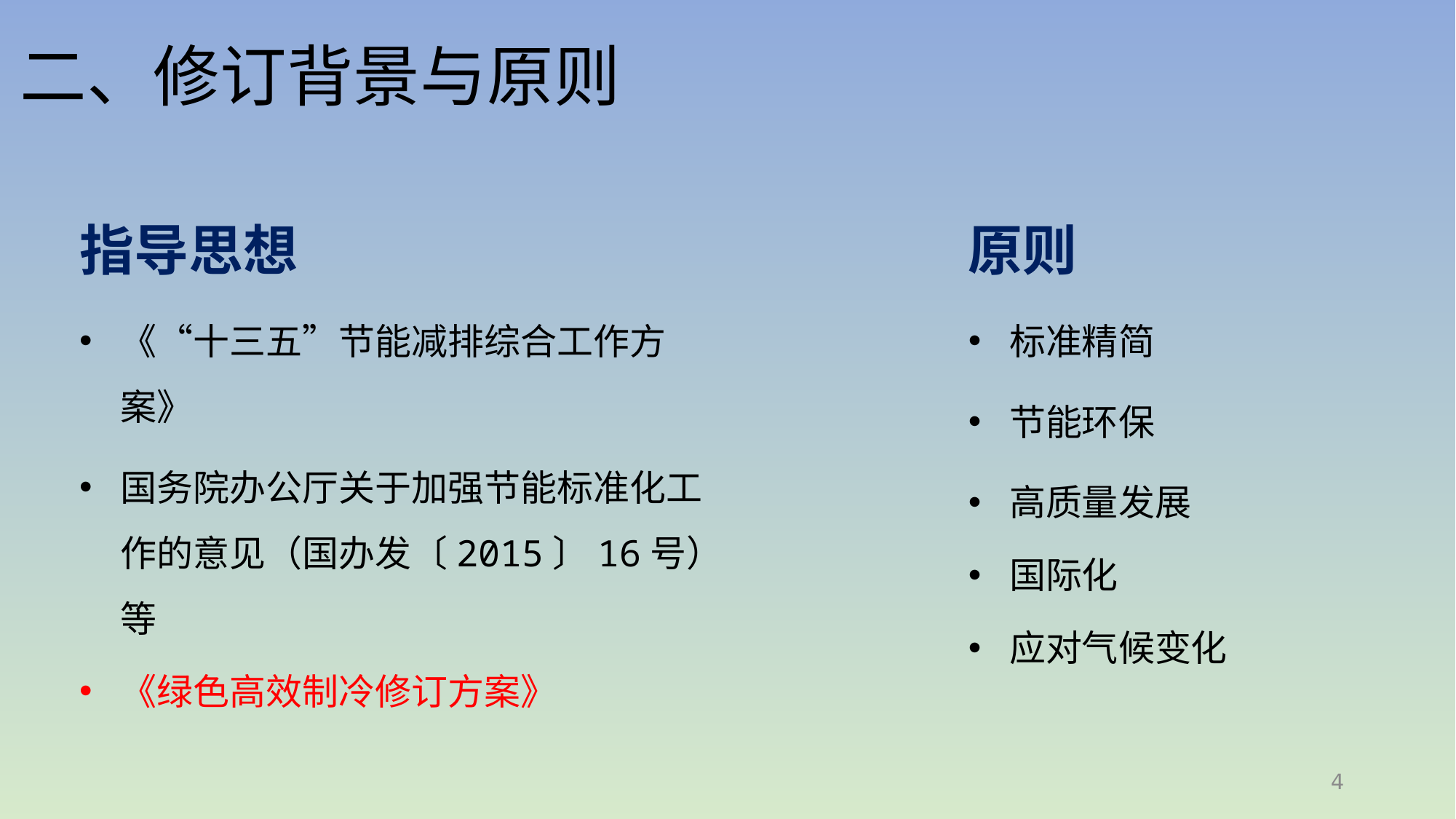

# 二、修订背景与原则
指导思想
《“十三五”节能减排综合工作方案》
国务院办公厅关于加强节能标准化工作的意见（国办发〔2015〕16号）等
《绿色高效制冷修订方案》

原则
标准精简
节能环保
高质量发展
国际化
应对气候变化
4